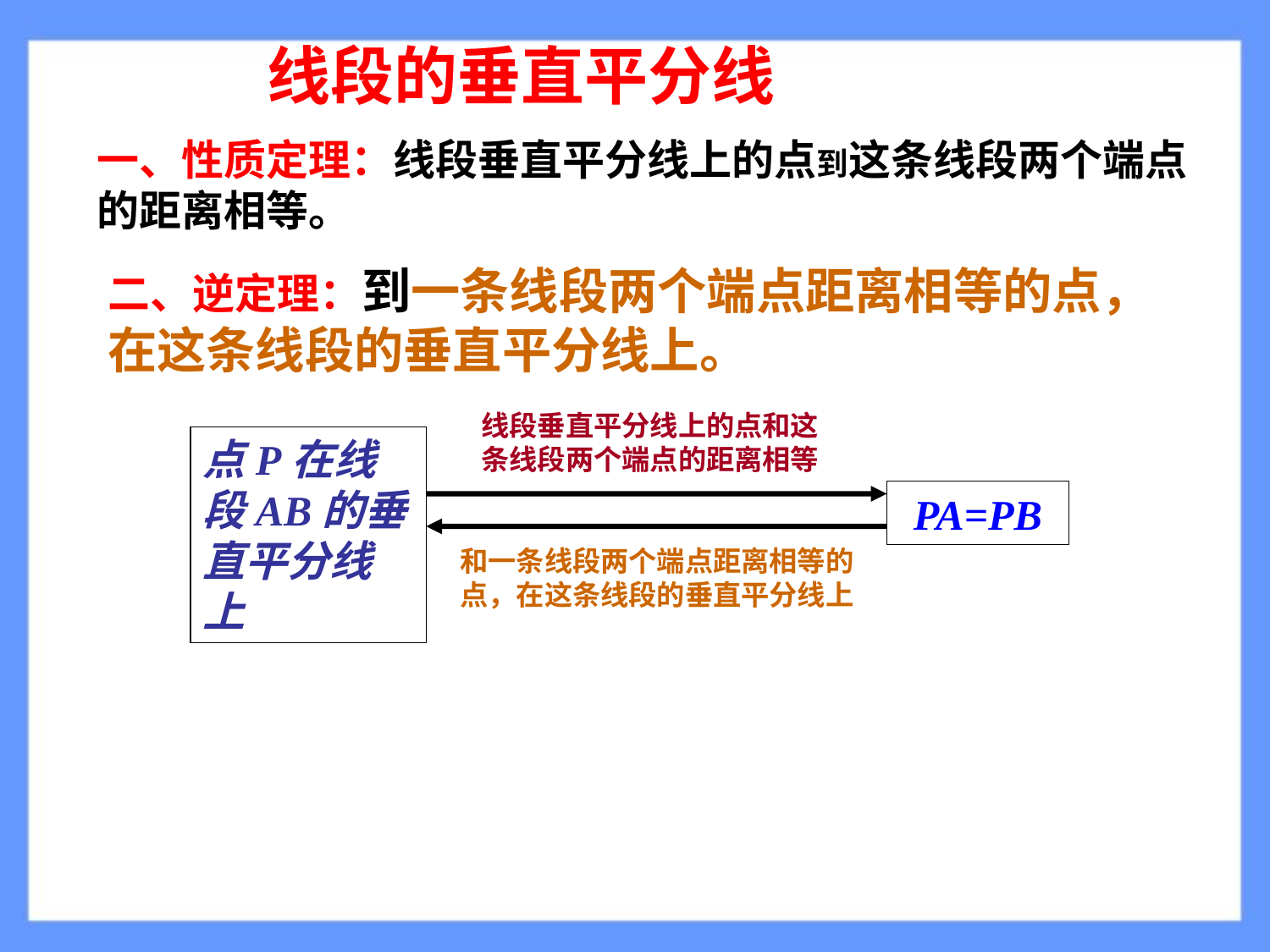

线段的垂直平分线
一、性质定理：线段垂直平分线上的点到这条线段两个端点的距离相等。
二、逆定理：到一条线段两个端点距离相等的点，在这条线段的垂直平分线上。
线段垂直平分线上的点和这条线段两个端点的距离相等
点P在线段AB的垂直平分线上
PA=PB

和一条线段两个端点距离相等的点，在这条线段的垂直平分线上